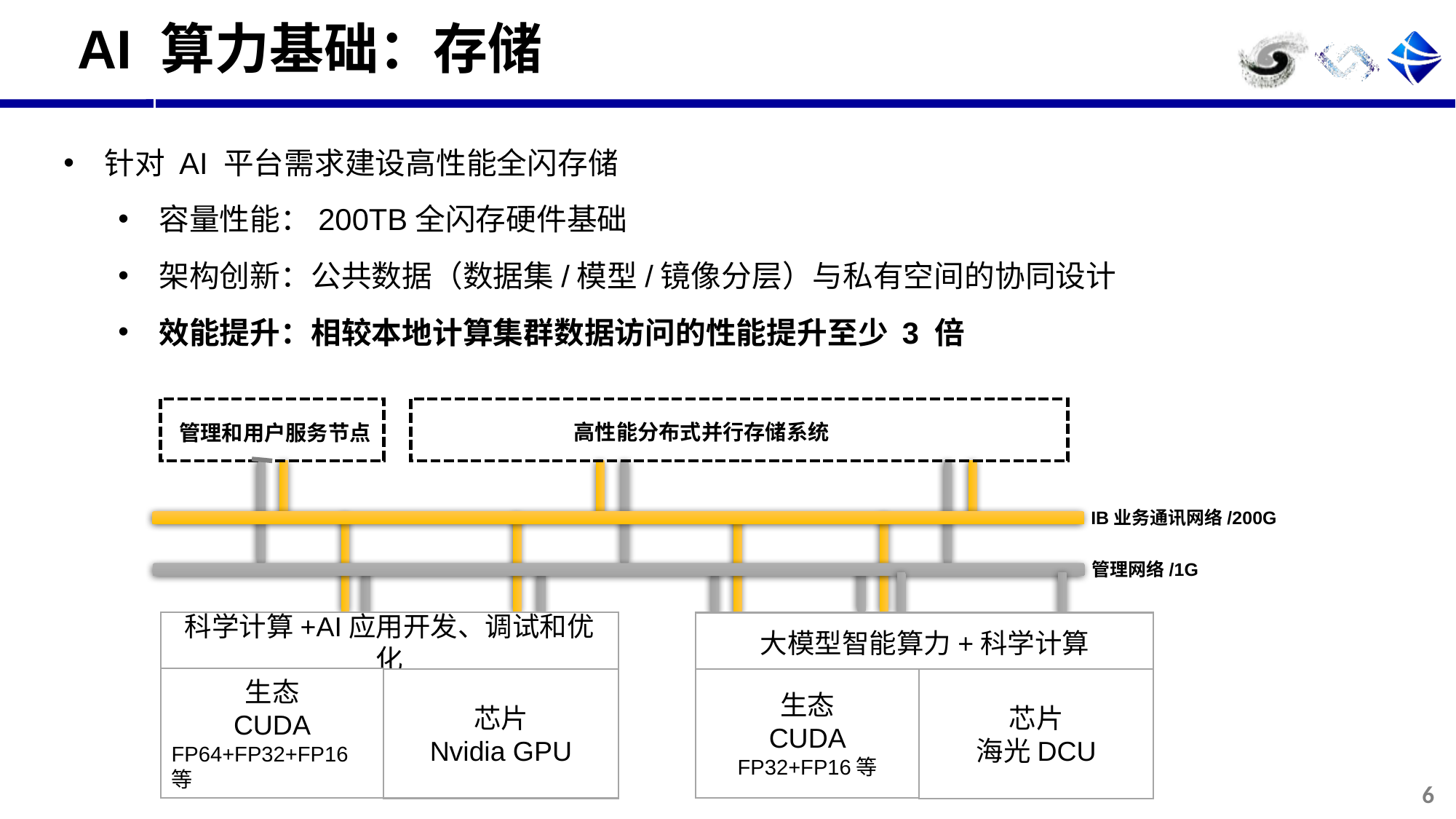

# AI 算力基础：存储
针对 AI 平台需求建设高性能全闪存储
容量性能：200TB全闪存硬件基础
架构创新：公共数据（数据集/模型/镜像分层）与私有空间的协同设计
效能提升：相较本地计算集群数据访问的性能提升至少 3 倍

高性能分布式并行存储系统
管理和用户服务节点

IB业务通讯网络/200G

管理网络/1G

科学计算+AI应用开发、调试和优化
大模型智能算力+科学计算
生态
CUDA
FP64+FP32+FP16等
生态
CUDA
FP32+FP16等
芯片
Nvidia GPU
芯片
海光DCU